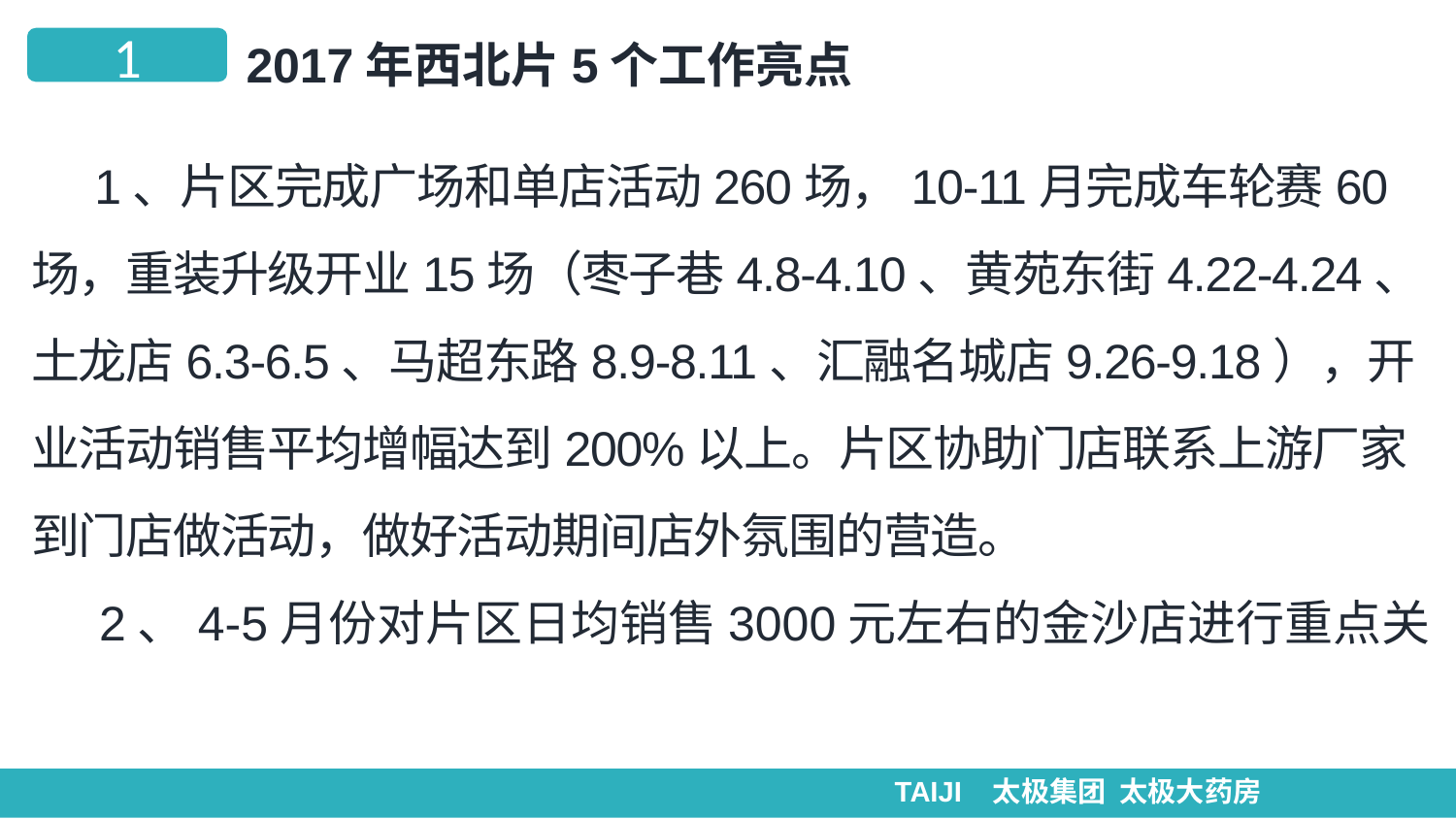

1
2017年西北片5个工作亮点
1
     1、片区完成广场和单店活动260场，10-11月完成车轮赛60场，重装升级开业15场（枣子巷4.8-4.10、黄苑东街4.22-4.24、土龙店6.3-6.5、马超东路8.9-8.11、汇融名城店9.26-9.18），开业活动销售平均增幅达到200%以上。片区协助门店联系上游厂家到门店做活动，做好活动期间店外氛围的营造。
     2、4-5月份对片区日均销售3000元左右的金沙店进行重点关
TAIJI   太极集团TAIJI  极集团   太极大
TAIJI   太极集团  太极大药房